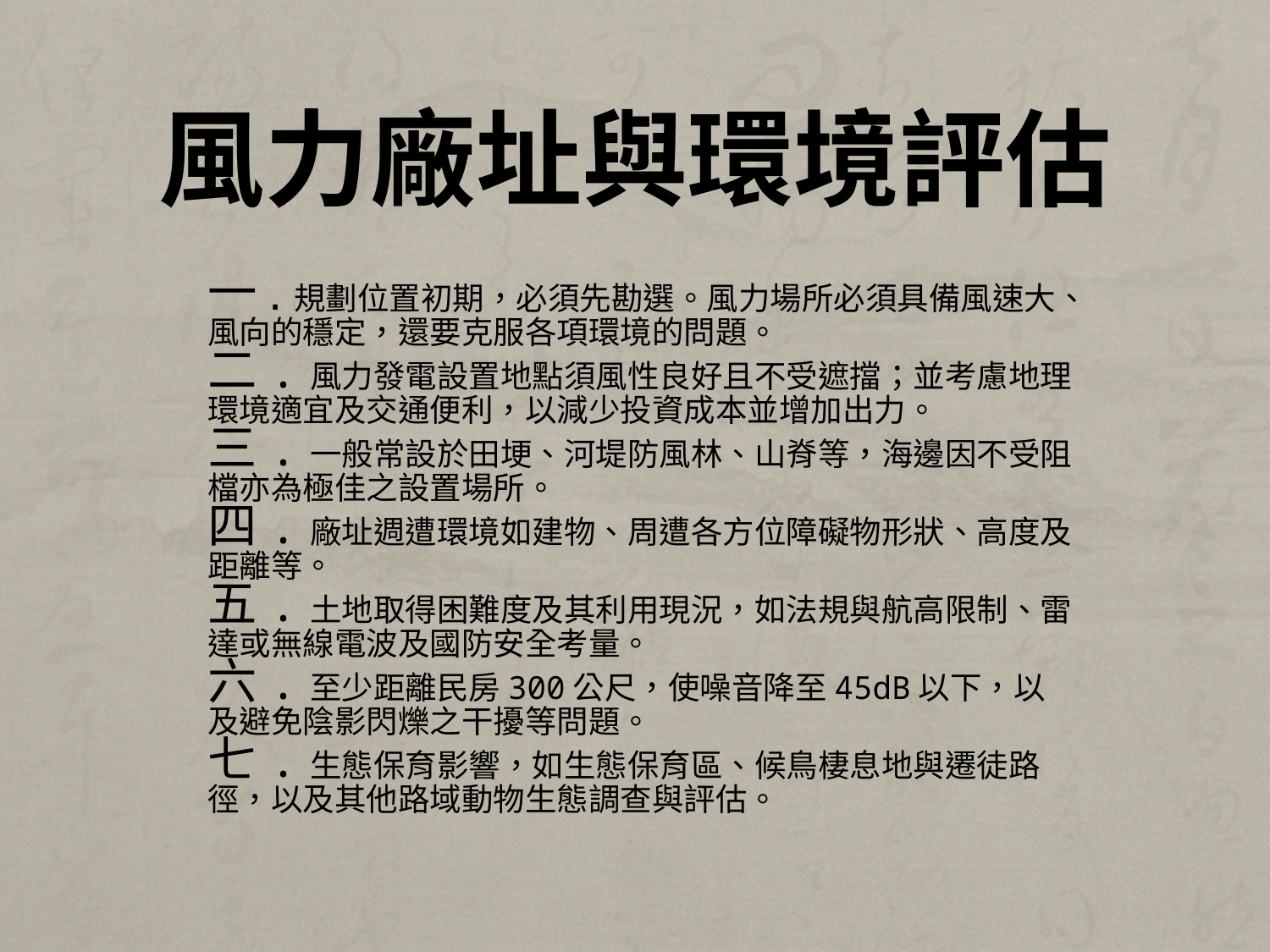

風力廠址與環境評估
一.規劃位置初期，必須先勘選。風力場所必須具備風速大、風向的穩定，還要克服各項環境的問題。
二.風力發電設置地點須風性良好且不受遮擋；並考慮地理環境適宜及交通便利，以減少投資成本並增加出力。
三.一般常設於田埂、河堤防風林、山脊等，海邊因不受阻檔亦為極佳之設置場所。
四.廠址週遭環境如建物、周遭各方位障礙物形狀、高度及距離等。
五.土地取得困難度及其利用現況，如法規與航高限制、雷達或無線電波及國防安全考量。
六.至少距離民房300公尺，使噪音降至45dB以下，以及避免陰影閃爍之干擾等問題。
七.生態保育影響，如生態保育區、候鳥棲息地與遷徒路  徑，以及其他路域動物生態調查與評估。